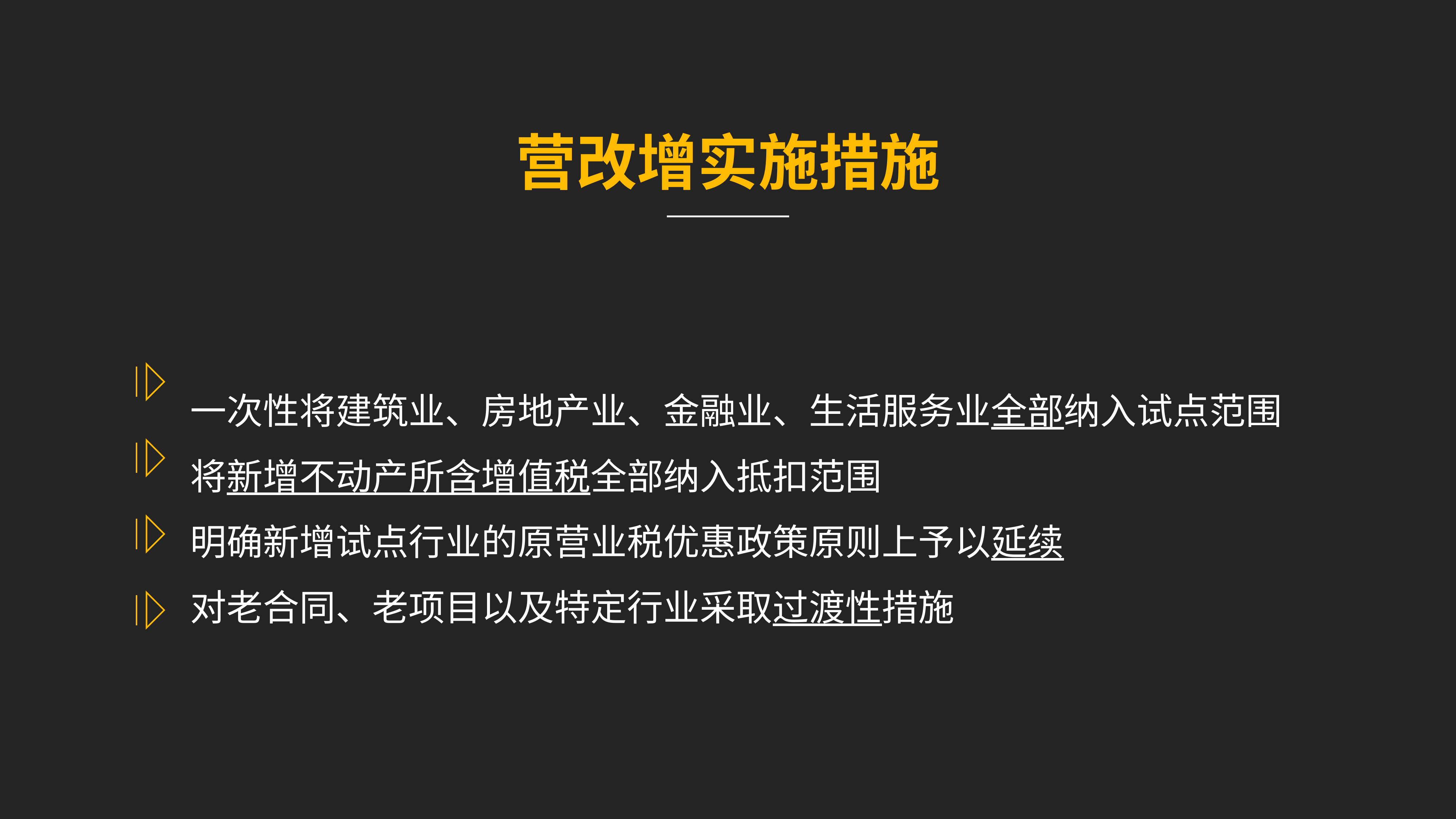

营改增实施措施

一次性将建筑业、房地产业、金融业、生活服务业全部纳入试点范围
将新增不动产所含增值税全部纳入抵扣范围
明确新增试点行业的原营业税优惠政策原则上予以延续
对老合同、老项目以及特定行业采取过渡性措施